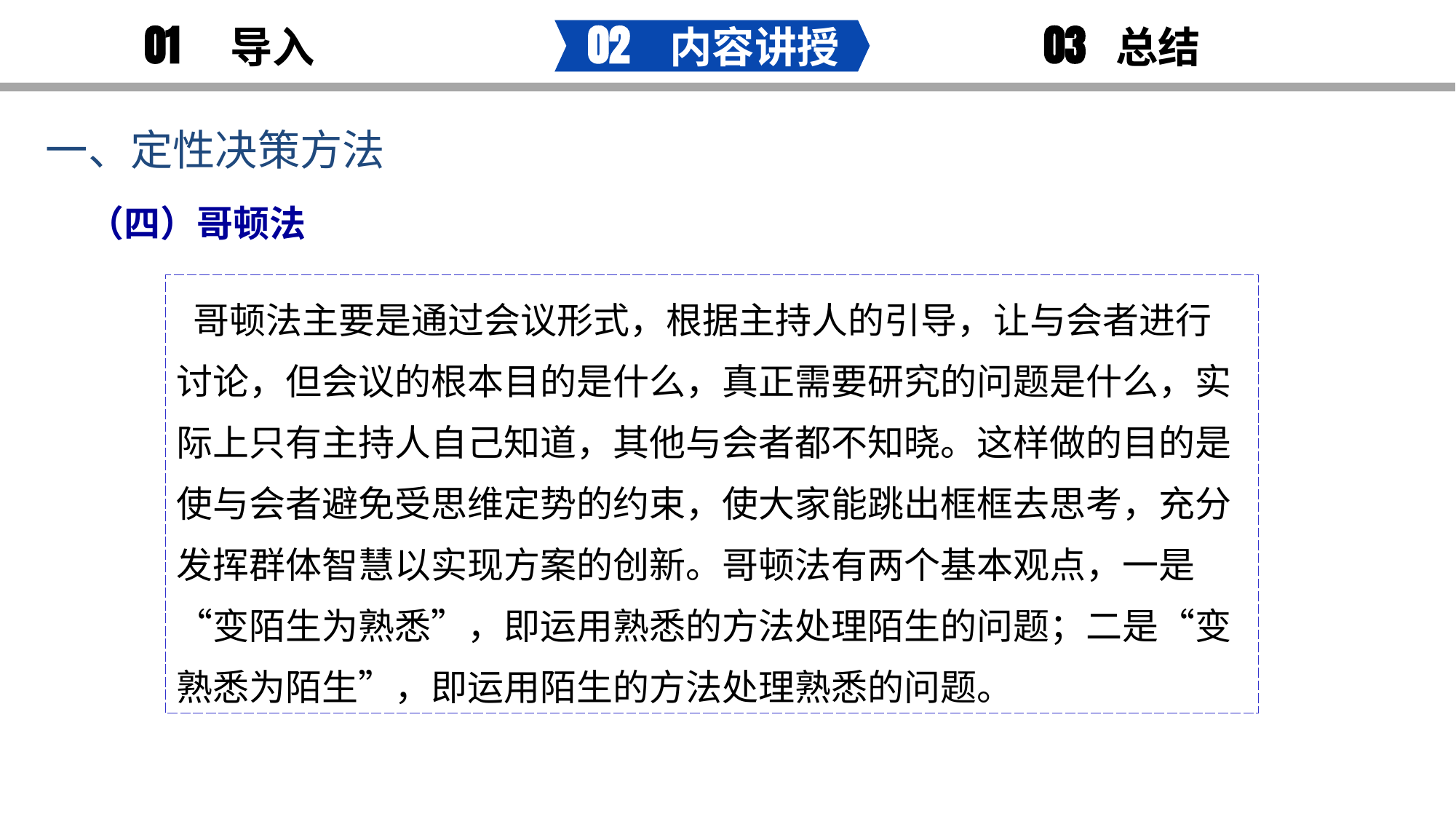

02   内容讲授
03  总结
01    导入

一、定性决策方法
明 年 工 作 计 划
（四）哥顿法
 哥顿法主要是通过会议形式，根据主持人的引导，让与会者进行讨论，但会议的根本目的是什么，真正需要研究的问题是什么，实际上只有主持人自己知道，其他与会者都不知晓。这样做的目的是使与会者避免受思维定势的约束，使大家能跳出框框去思考，充分发挥群体智慧以实现方案的创新。哥顿法有两个基本观点，一是“变陌生为熟悉”，即运用熟悉的方法处理陌生的问题；二是“变熟悉为陌生”，即运用陌生的方法处理熟悉的问题。